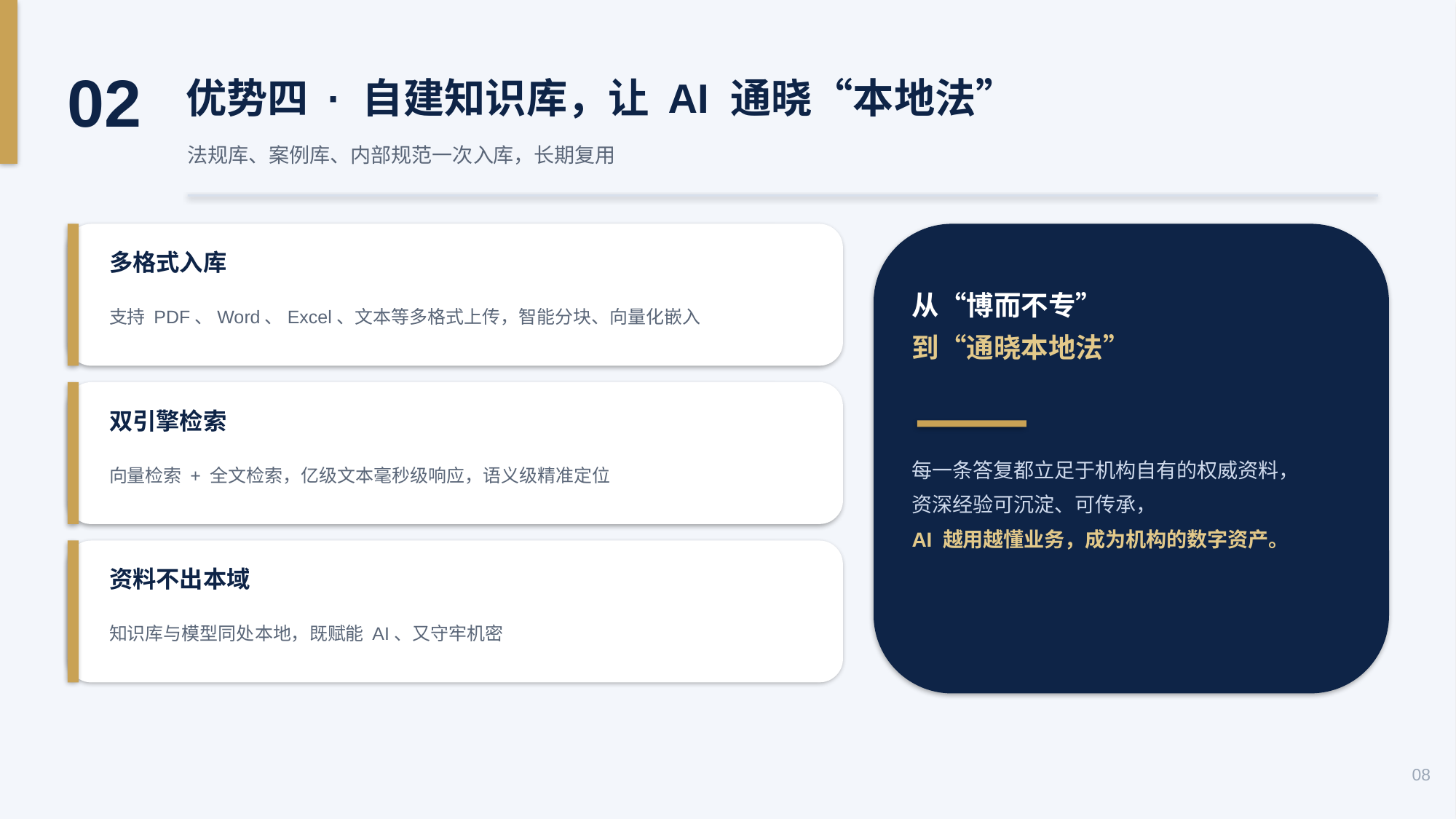

02
优势四 · 自建知识库，让 AI 通晓“本地法”
法规库、案例库、内部规范一次入库，长期复用

多格式入库
从“博而不专”
到“通晓本地法”
支持 PDF、Word、Excel、文本等多格式上传，智能分块、向量化嵌入

双引擎检索

每一条答复都立足于机构自有的权威资料，
资深经验可沉淀、可传承，
AI 越用越懂业务，成为机构的数字资产。
向量检索 + 全文检索，亿级文本毫秒级响应，语义级精准定位

资料不出本域
知识库与模型同处本地，既赋能 AI、又守牢机密
08